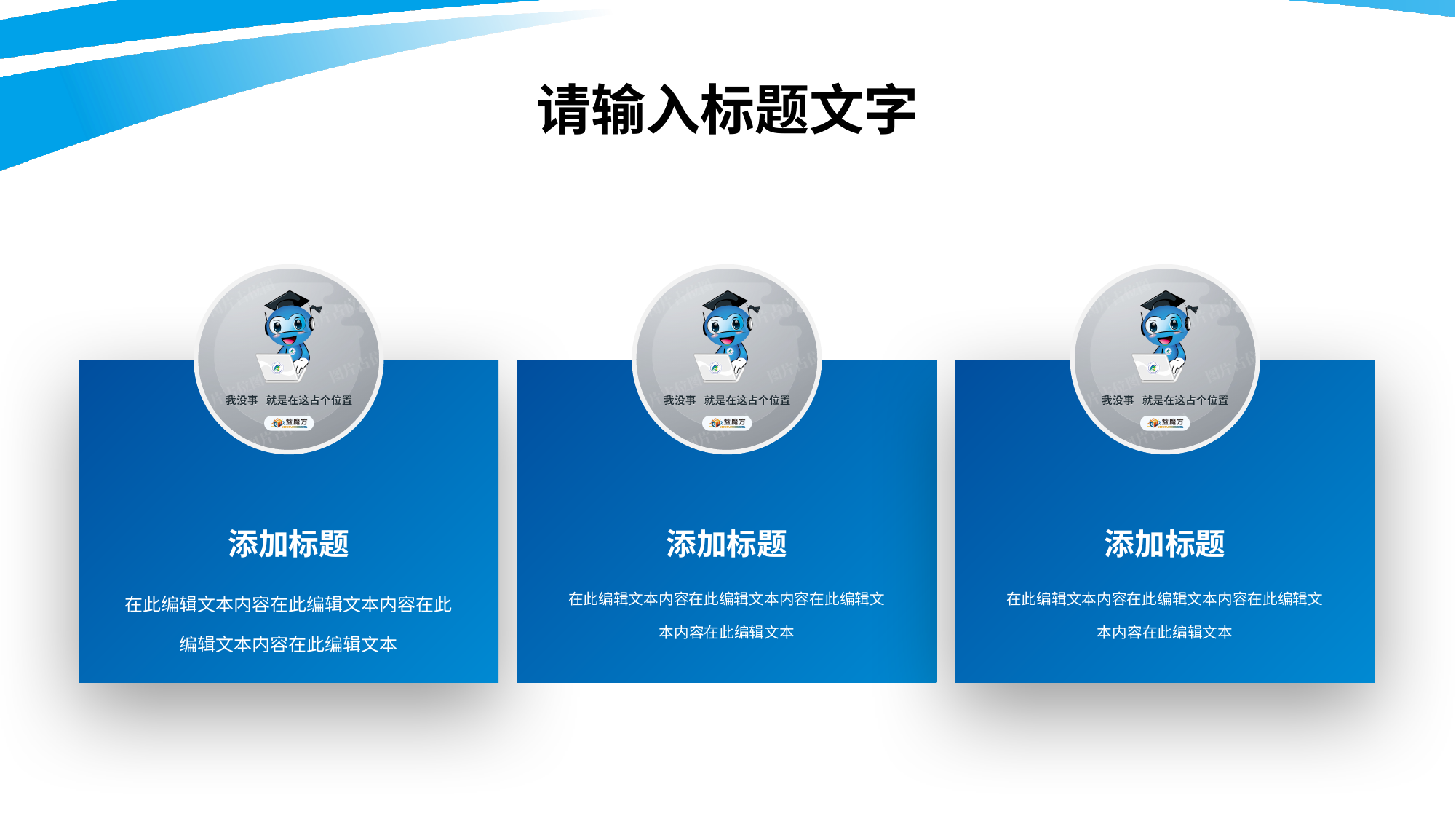

请输入标题文字

添加标题
在此编辑文本内容在此编辑文本内容在此编辑文本内容在此编辑文本
添加标题
在此编辑文本内容在此编辑文本内容在此编辑文本内容在此编辑文本
添加标题
在此编辑文本内容在此编辑文本内容在此编辑文本内容在此编辑文本